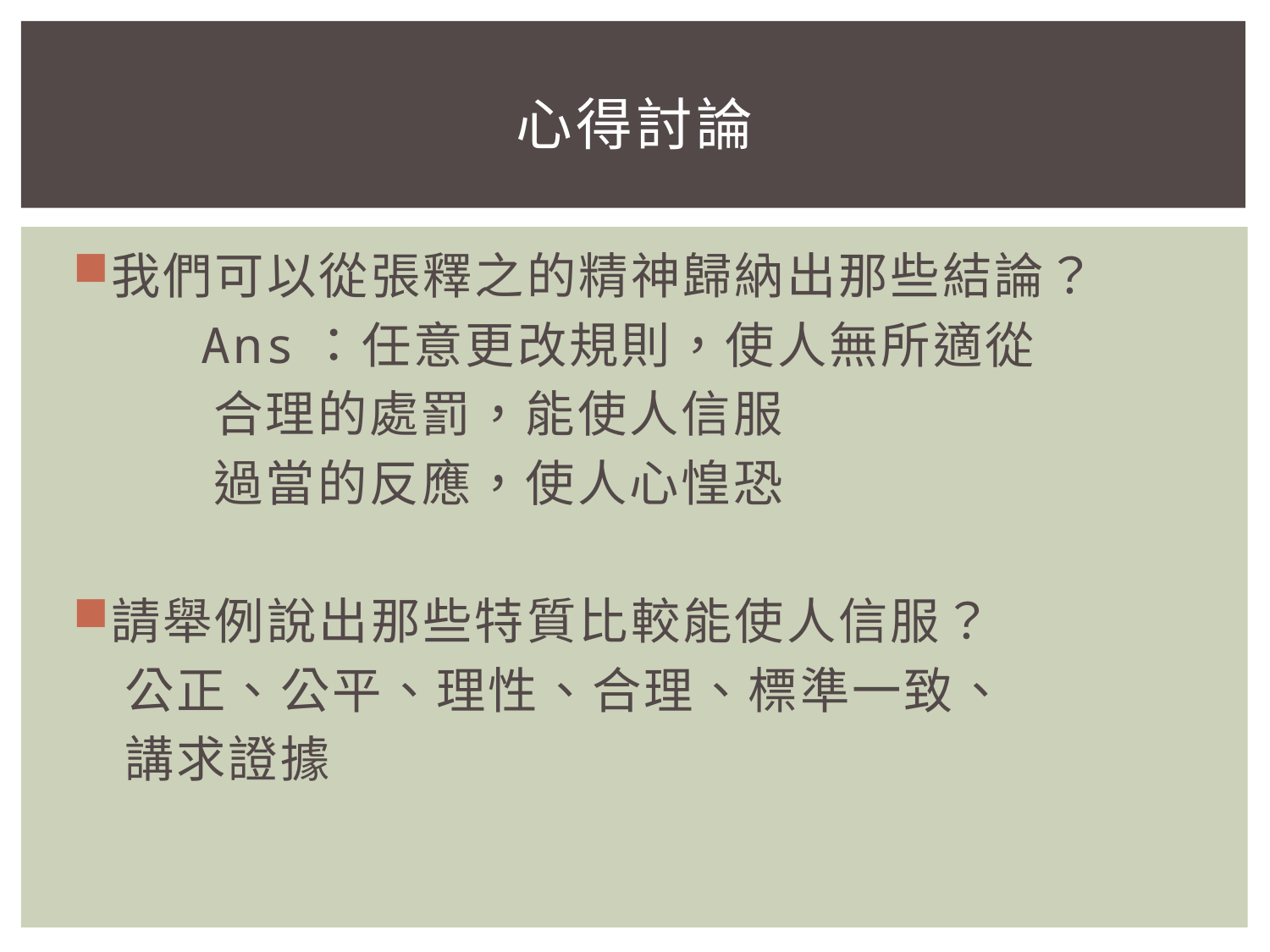

# 心得討論
我們可以從張釋之的精神歸納出那些結論？
    Ans：任意更改規則，使人無所適從
          合理的處罰，能使人信服
          過當的反應，使人心惶恐

請舉例說出那些特質比較能使人信服？
   公正、公平、理性、合理、標準一致、
   講求證據